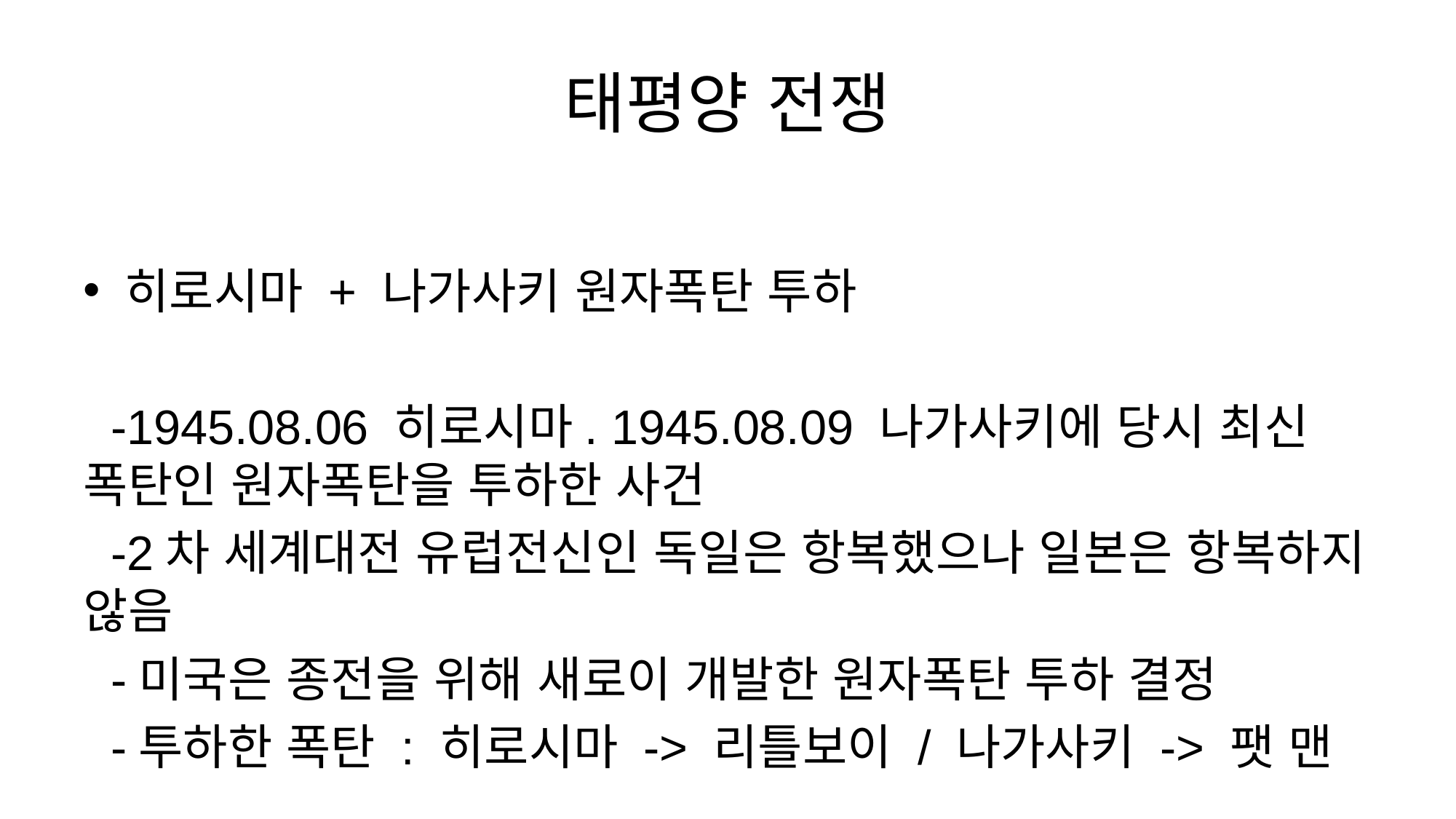

# 태평양 전쟁
히로시마 + 나가사키 원자폭탄 투하

  -1945.08.06 히로시마. 1945.08.09 나가사키에 당시 최신 폭탄인 원자폭탄을 투하한 사건
  -2차 세계대전 유럽전신인 독일은 항복했으나 일본은 항복하지 않음
  -미국은 종전을 위해 새로이 개발한 원자폭탄 투하 결정
  -투하한 폭탄 : 히로시마 -> 리틀보이 / 나가사키 -> 팻 맨